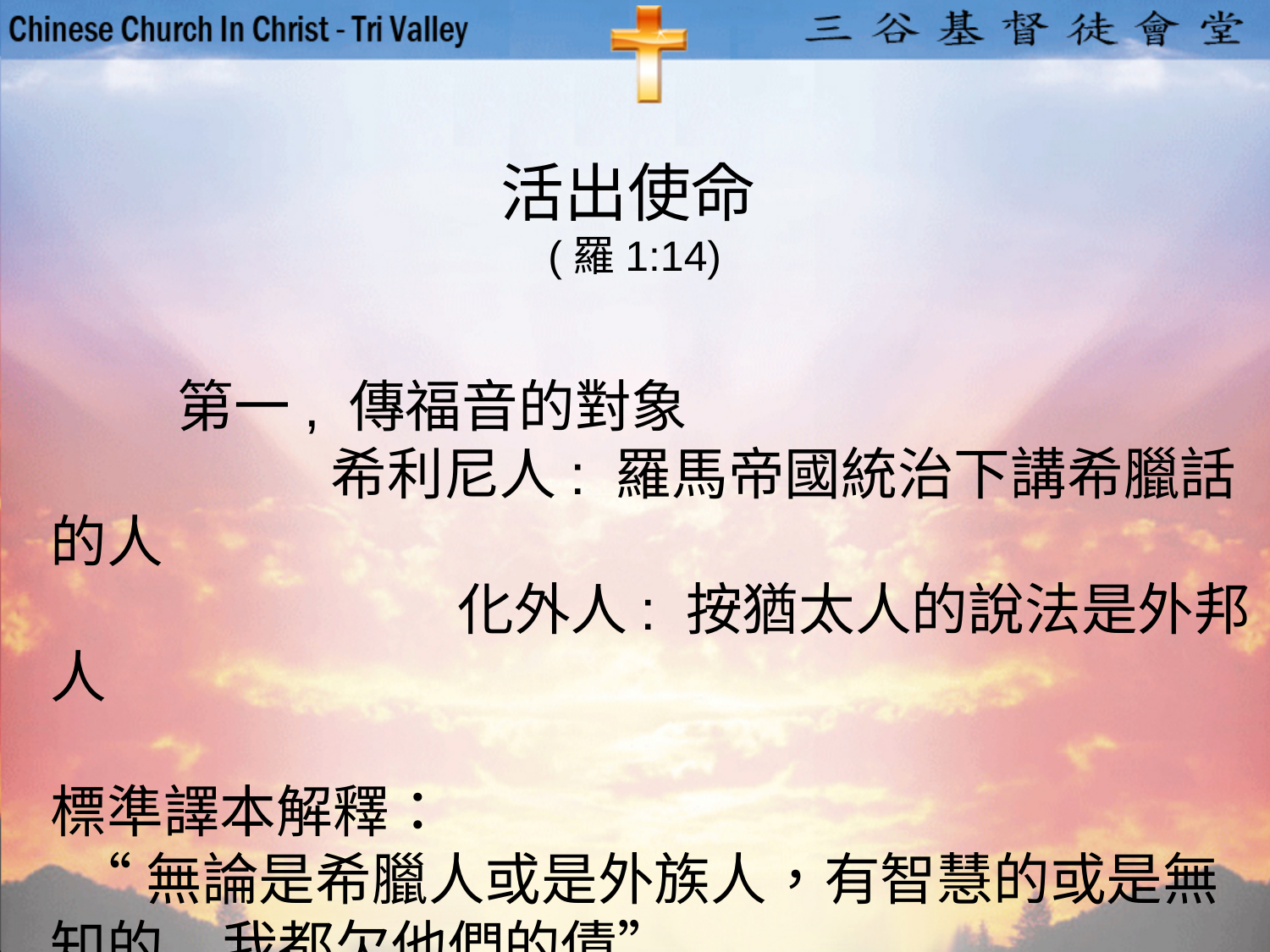

活出使命
(羅1:14)

	第一, 傳福音的對象
 		 希利尼人: 羅馬帝國統治下講希臘話的人
			 化外人: 按猶太人的說法是外邦人

標準譯本解釋：
  “無論是希臘人或是外族人，有智慧的或是無知的, 我都欠他們的債”